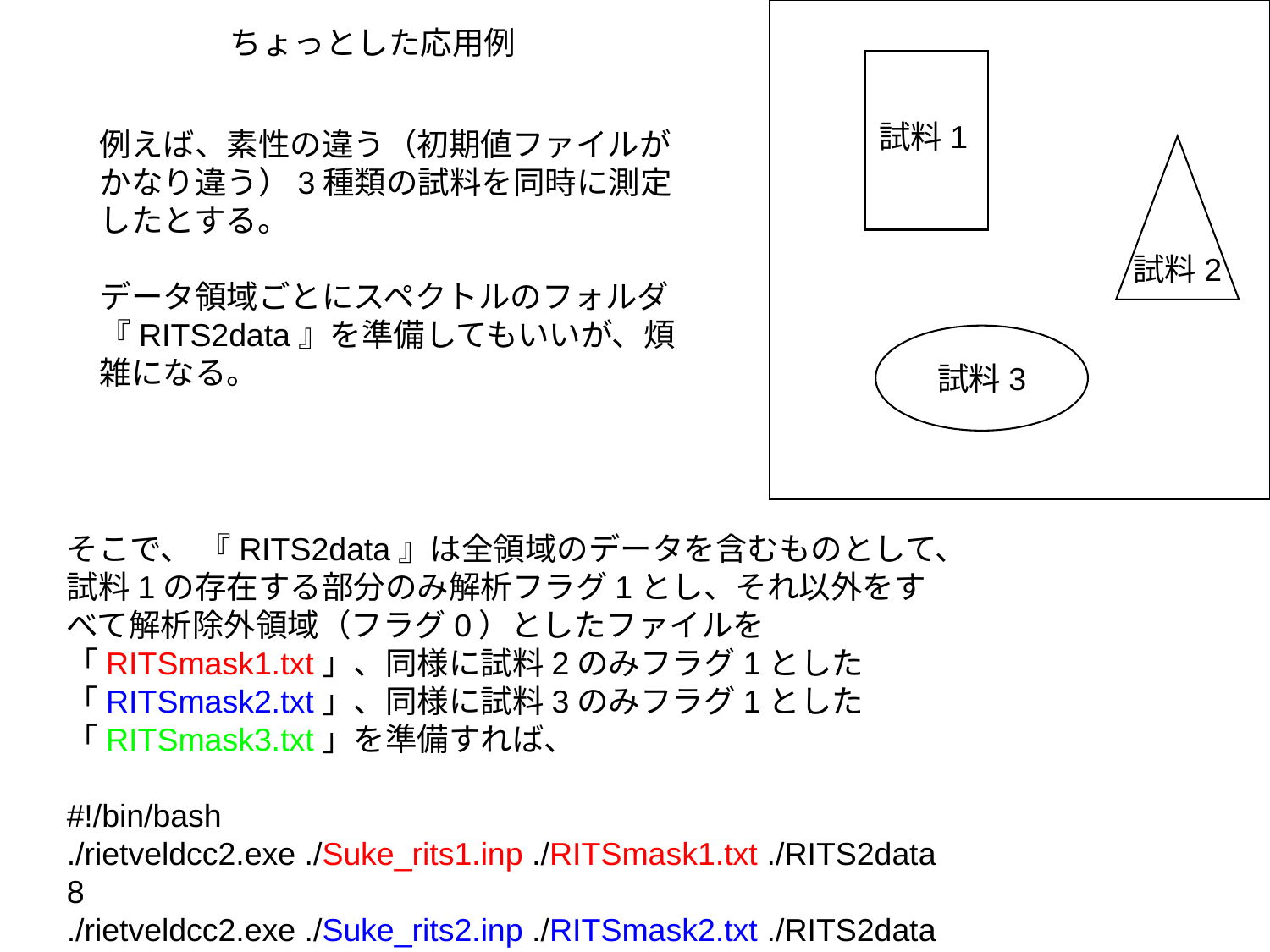

試料1

試料2

試料3
ちょっとした応用例
例えば、素性の違う（初期値ファイルがかなり違う）3種類の試料を同時に測定したとする。

データ領域ごとにスペクトルのフォルダ『RITS2data』を準備してもいいが、煩雑になる。
そこで、 『RITS2data』は全領域のデータを含むものとして、試料1の存在する部分のみ解析フラグ1とし、それ以外をすべて解析除外領域（フラグ0）としたファイルを「RITSmask1.txt」、同様に試料2のみフラグ1とした「RITSmask2.txt」、同様に試料3のみフラグ1とした「RITSmask3.txt」を準備すれば、

#!/bin/bash
./rietveldcc2.exe ./Suke_rits1.inp ./RITSmask1.txt ./RITS2data 8
./rietveldcc2.exe ./Suke_rits2.inp ./RITSmask2.txt ./RITS2data 8
./rietveldcc2.exe ./Suke_rits3.inp ./RITSmask3.txt ./RITS2data 8
というような使い方ができる。